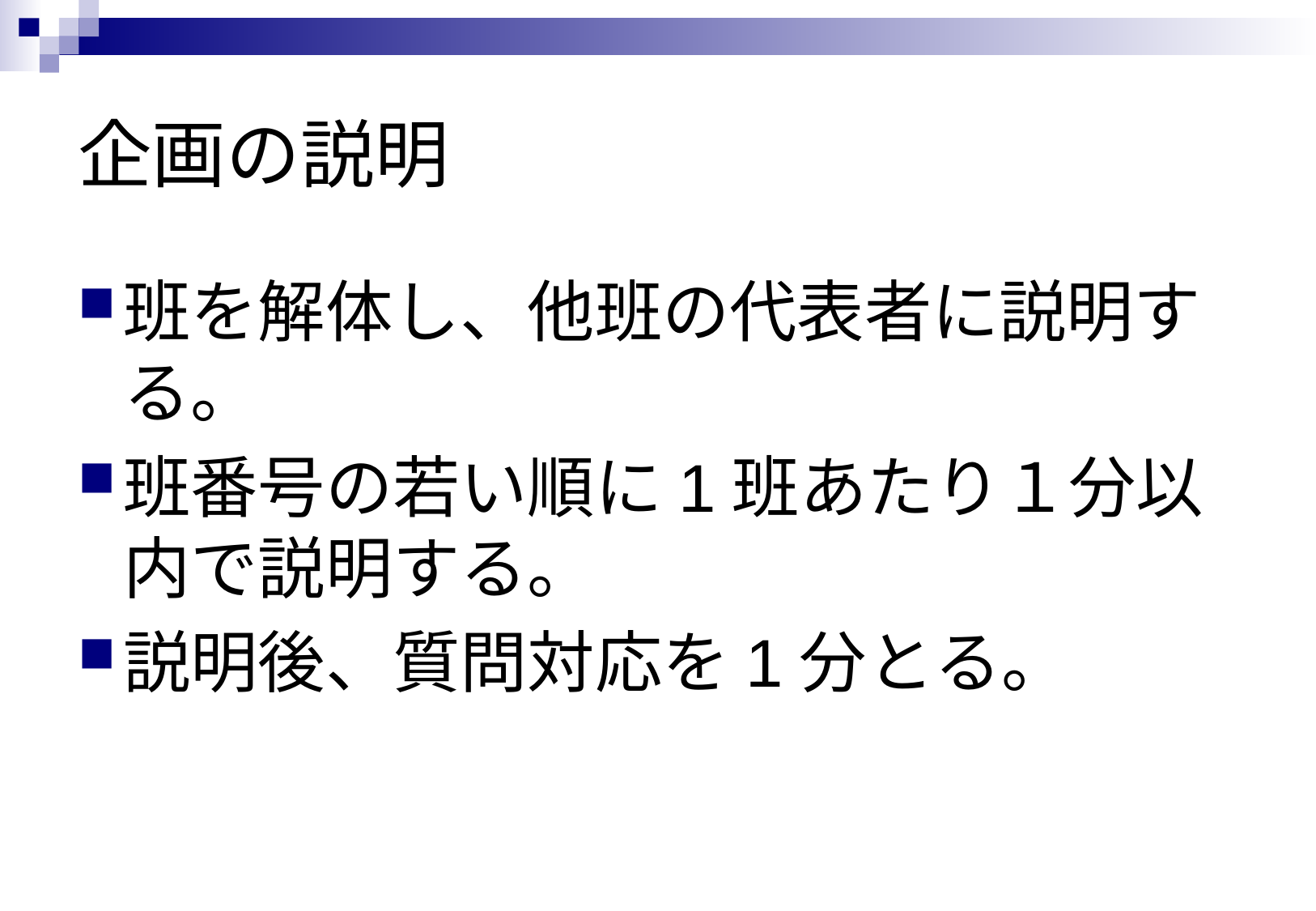

# 企画の説明
班を解体し、他班の代表者に説明する。
班番号の若い順に1班あたり１分以内で説明する。
説明後、質問対応を1分とる。